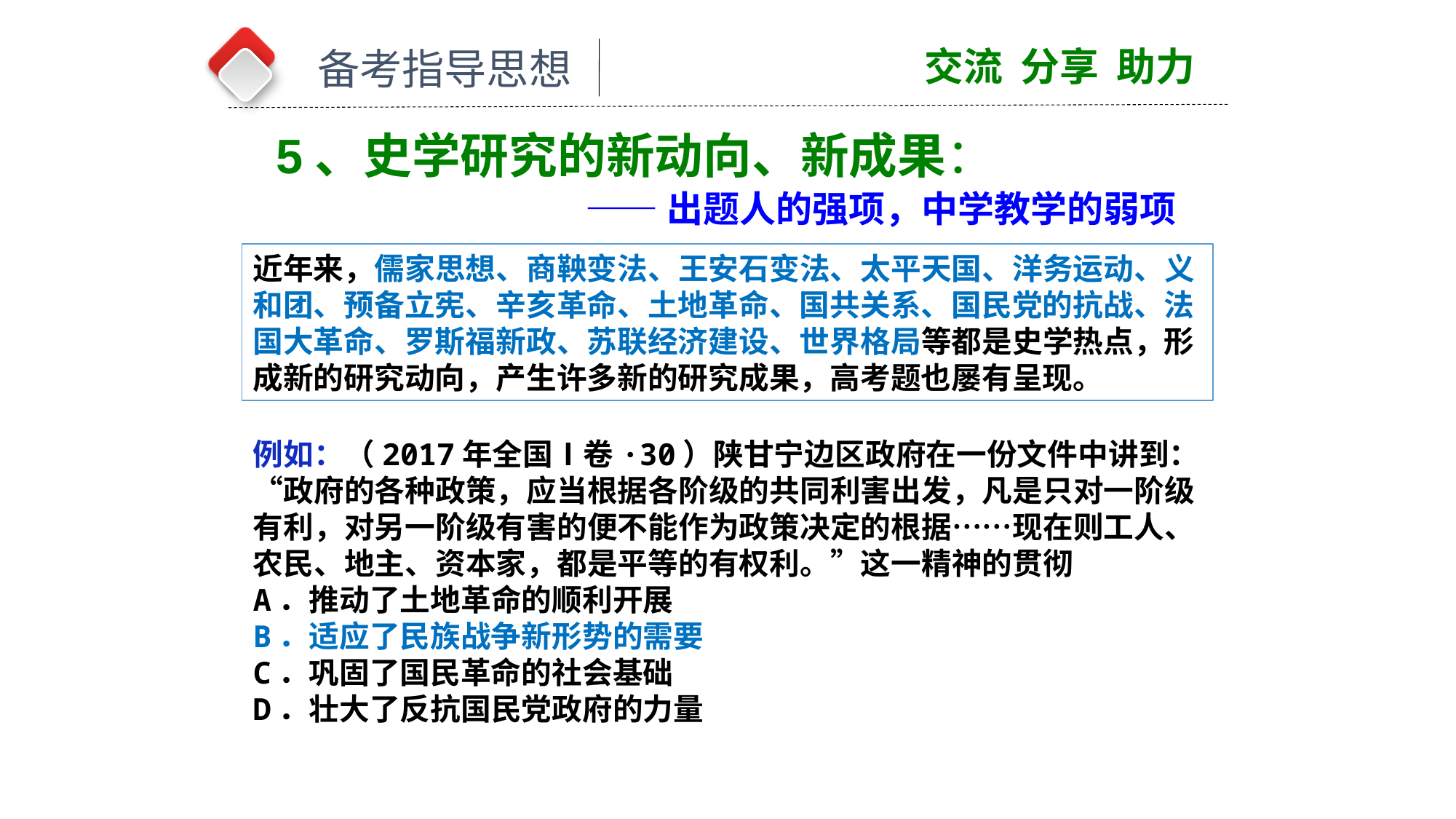

交流  分享  助力
备考指导思想

5、史学研究的新动向、新成果：
——出题人的强项，中学教学的弱项
近年来，儒家思想、商鞅变法、王安石变法、太平天国、洋务运动、义和团、预备立宪、辛亥革命、土地革命、国共关系、国民党的抗战、法国大革命、罗斯福新政、苏联经济建设、世界格局等都是史学热点，形成新的研究动向，产生许多新的研究成果，高考题也屡有呈现。
例如：（2017年全国Ⅰ卷·30）陕甘宁边区政府在一份文件中讲到：“政府的各种政策，应当根据各阶级的共同利害出发，凡是只对一阶级有利，对另一阶级有害的便不能作为政策决定的根据……现在则工人、农民、地主、资本家，都是平等的有权利。”这一精神的贯彻
A．推动了土地革命的顺利开展
B．适应了民族战争新形势的需要
C．巩固了国民革命的社会基础
D．壮大了反抗国民党政府的力量